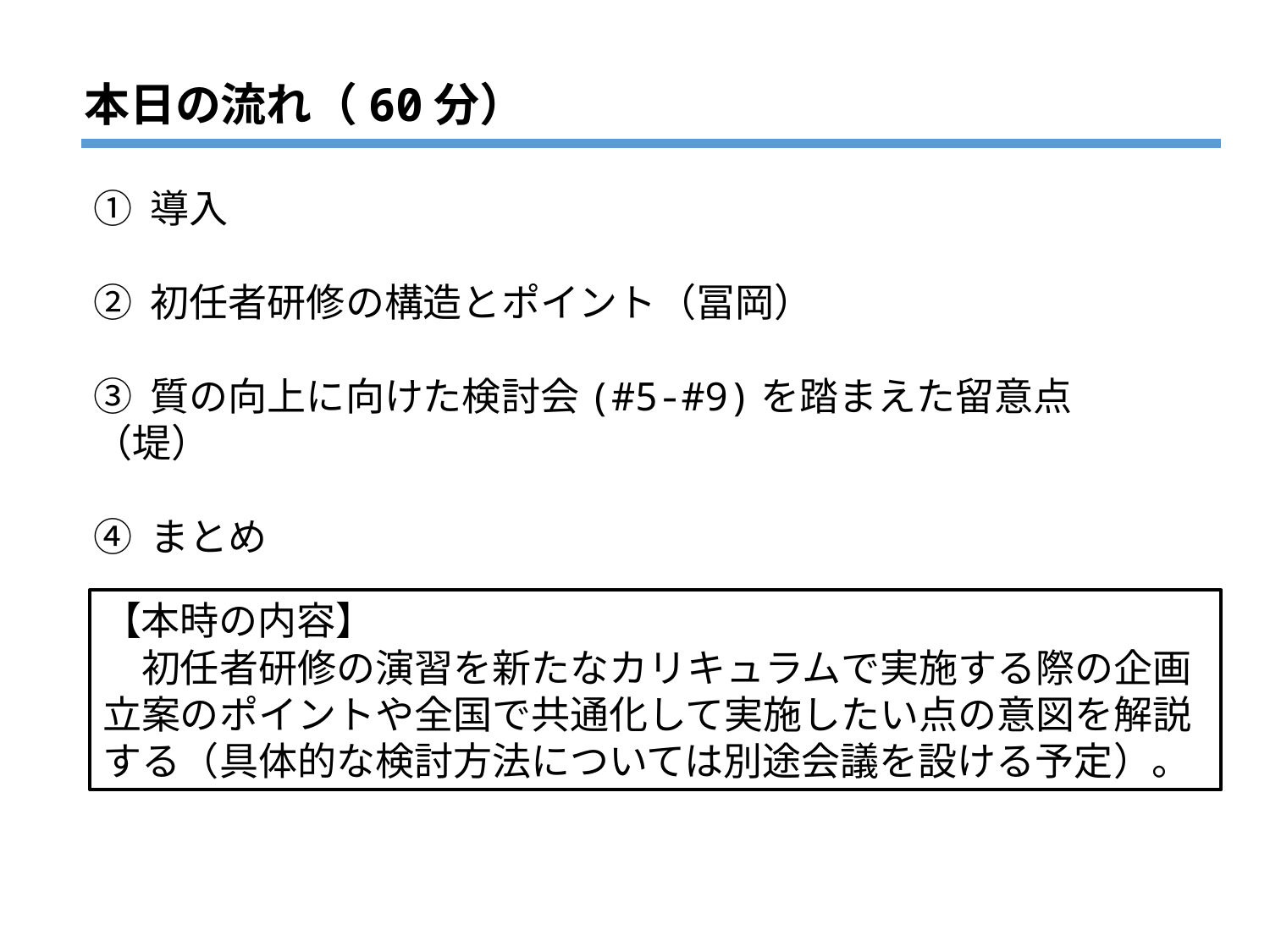

本日の流れ（60分）
① 導入

② 初任者研修の構造とポイント（冨岡）

③ 質の向上に向けた検討会(#5-#9)を踏まえた留意点（堤）

④ まとめ
【本時の内容】
　初任者研修の演習を新たなカリキュラムで実施する際の企画立案のポイントや全国で共通化して実施したい点の意図を解説する（具体的な検討方法については別途会議を設ける予定）。